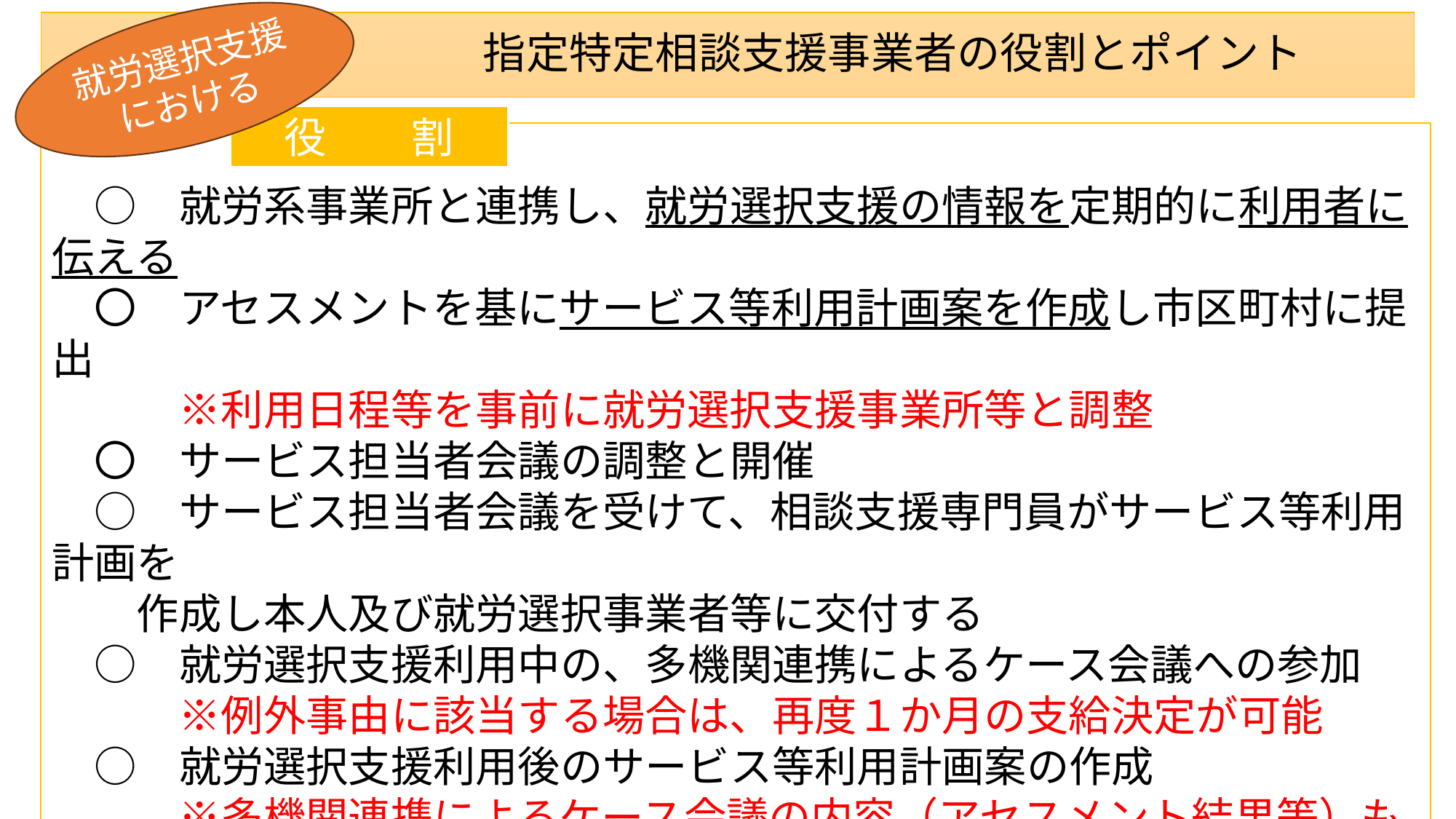

# 指定特定相談支援事業者の役割とポイント
就労選択支援における
役　　割

　○　就労系事業所と連携し、就労選択支援の情報を定期的に利用者に伝える
　〇　アセスメントを基にサービス等利用計画案を作成し市区町村に提出
　　　※利用日程等を事前に就労選択支援事業所等と調整
　〇　サービス担当者会議の調整と開催
　○　サービス担当者会議を受けて、相談支援専門員がサービス等利用計画を
　　作成し本人及び就労選択事業者等に交付する
　○　就労選択支援利用中の、多機関連携によるケース会議への参加
　　　※例外事由に該当する場合は、再度１か月の支給決定が可能
　○　就労選択支援利用後のサービス等利用計画案の作成
　　　※多機関連携によるケース会議の内容（アセスメント結果等）も
　　参考にしながらサービス等利用計画案を作成する
　〇　必要に応じたモニタリングの実施　※(例)　毎月モニタリング/３か月間